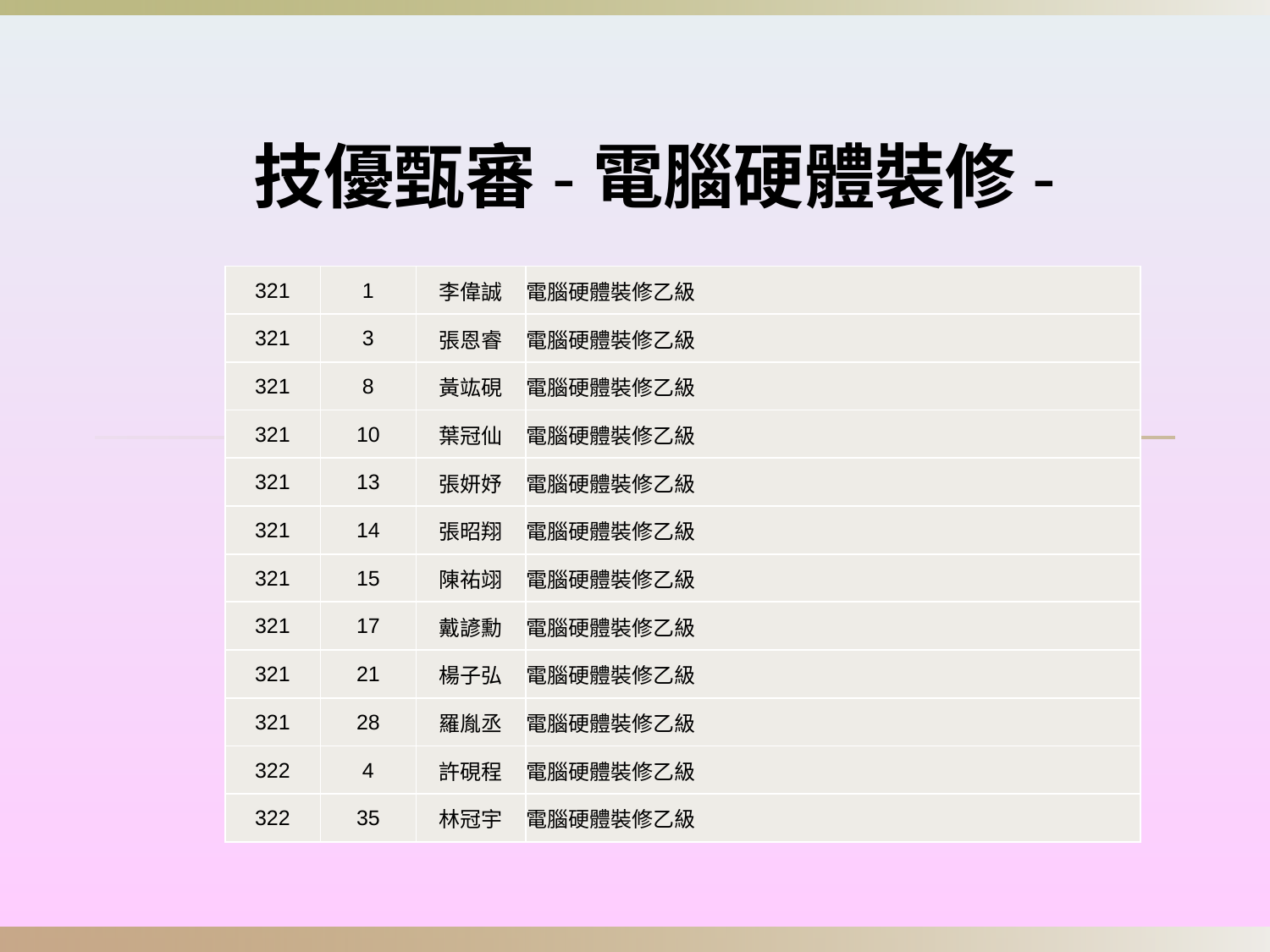

# 技優甄審-電腦硬體裝修-
| 321 | 1 | 李偉誠 | 電腦硬體裝修乙級 |
| --- | --- | --- | --- |
| 321 | 3 | 張恩睿 | 電腦硬體裝修乙級 |
| 321 | 8 | 黃竑硯 | 電腦硬體裝修乙級 |
| 321 | 10 | 葉冠仙 | 電腦硬體裝修乙級 |
| 321 | 13 | 張妍妤 | 電腦硬體裝修乙級 |
| 321 | 14 | 張昭翔 | 電腦硬體裝修乙級 |
| 321 | 15 | 陳祐翊 | 電腦硬體裝修乙級 |
| 321 | 17 | 戴諺勳 | 電腦硬體裝修乙級 |
| 321 | 21 | 楊子弘 | 電腦硬體裝修乙級 |
| 321 | 28 | 羅胤丞 | 電腦硬體裝修乙級 |
| 322 | 4 | 許硯程 | 電腦硬體裝修乙級 |
| 322 | 35 | 林冠宇 | 電腦硬體裝修乙級 |